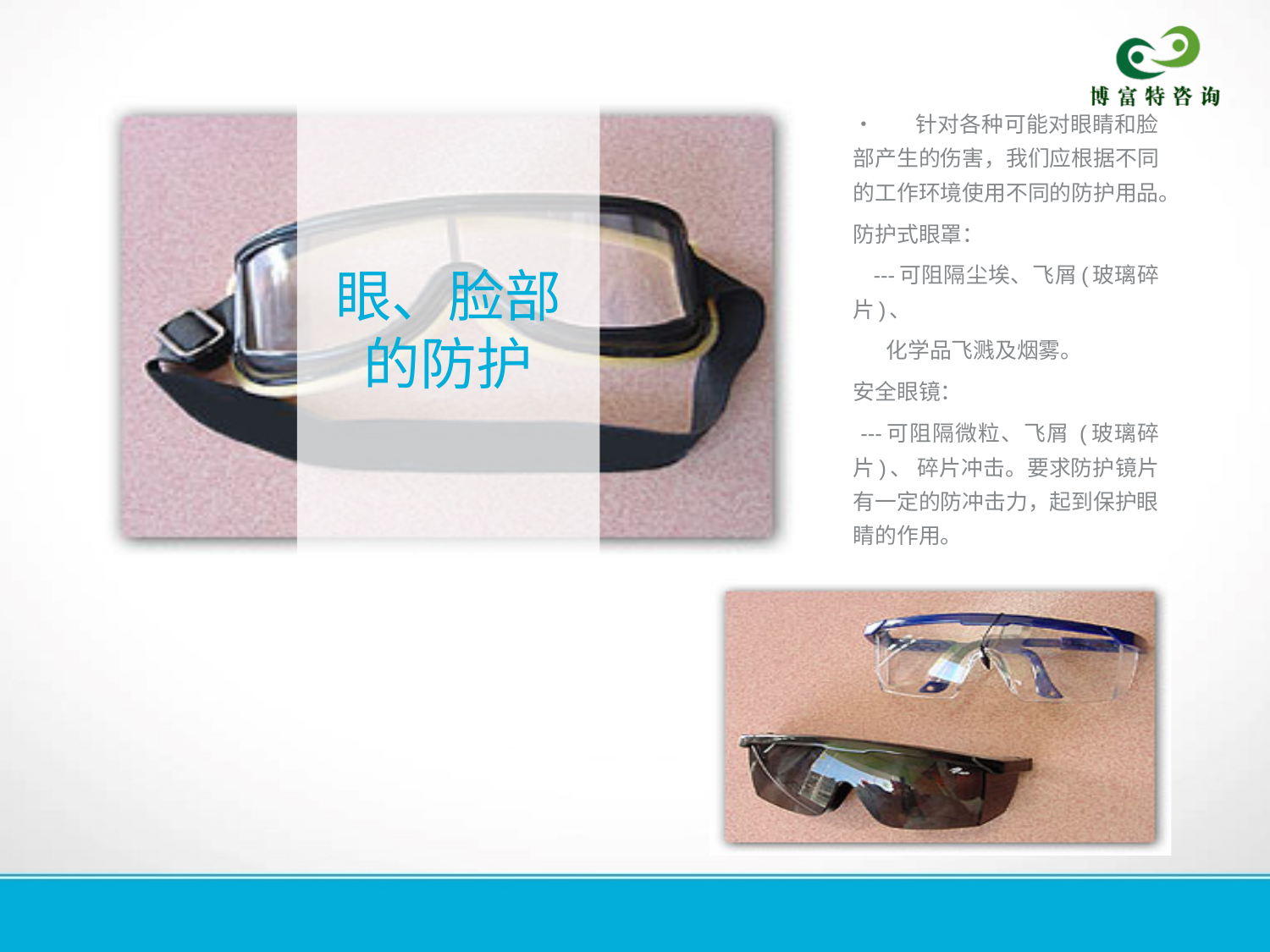

眼、脸部的防护
•       针对各种可能对眼睛和脸部产生的伤害，我们应根据不同的工作环境使用不同的防护用品。
防护式眼罩：
   ---可阻隔尘埃、飞屑(玻璃碎片)、
      化学品飞溅及烟雾。
安全眼镜：
 ---可阻隔微粒、飞屑 (玻璃碎片)、 碎片冲击。要求防护镜片有一定的防冲击力，起到保护眼睛的作用。